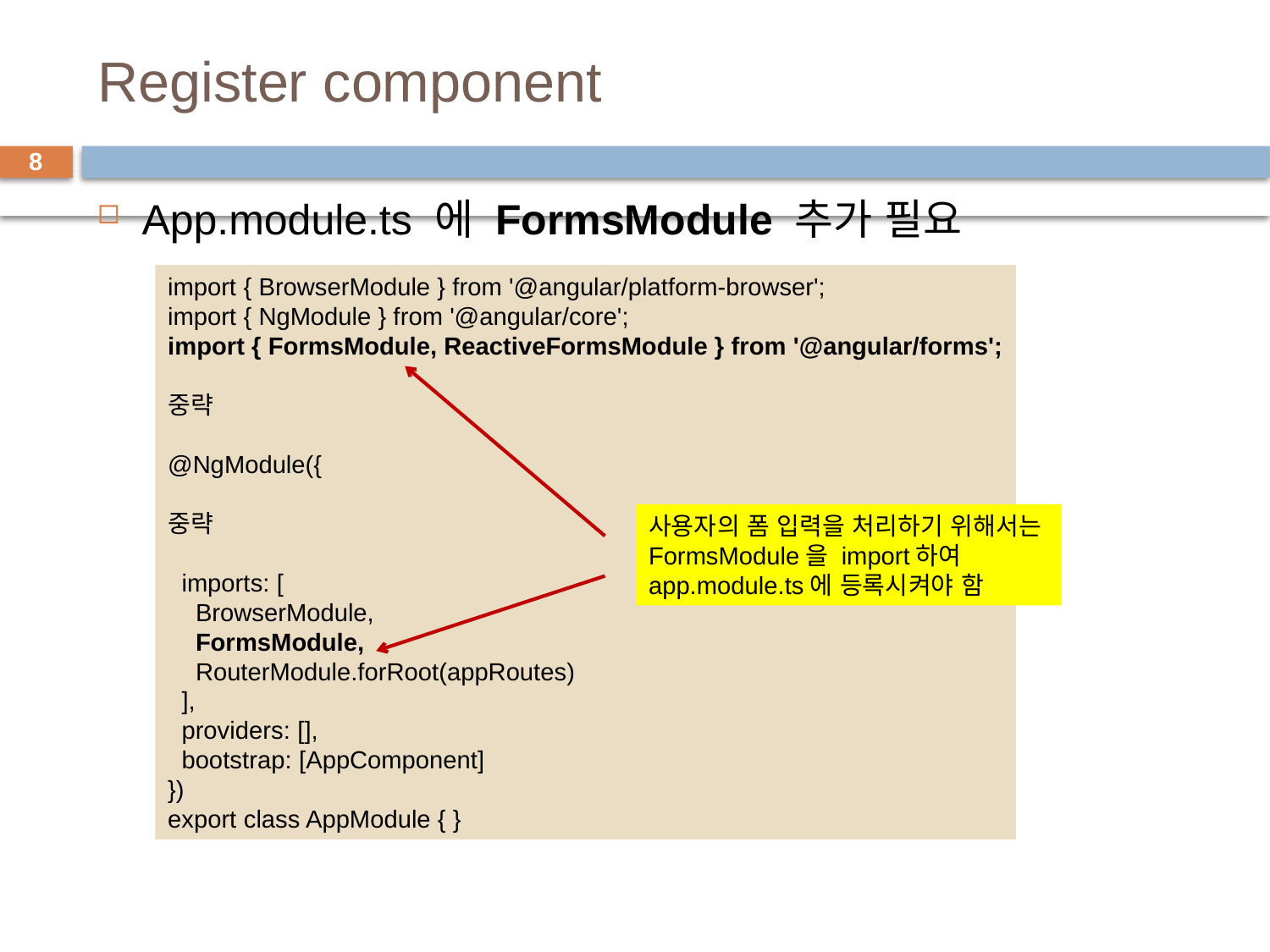

# Register component
8
App.module.ts 에 FormsModule 추가 필요
import { BrowserModule } from '@angular/platform-browser';
import { NgModule } from '@angular/core';
import { FormsModule, ReactiveFormsModule } from '@angular/forms';

중략

@NgModule({

중략

  imports: [
    BrowserModule,
    FormsModule,
    RouterModule.forRoot(appRoutes)
  ],
  providers: [],
  bootstrap: [AppComponent]
})
export class AppModule { }
사용자의 폼 입력을 처리하기 위해서는
FormsModule을 import하여
app.module.ts에 등록시켜야 함